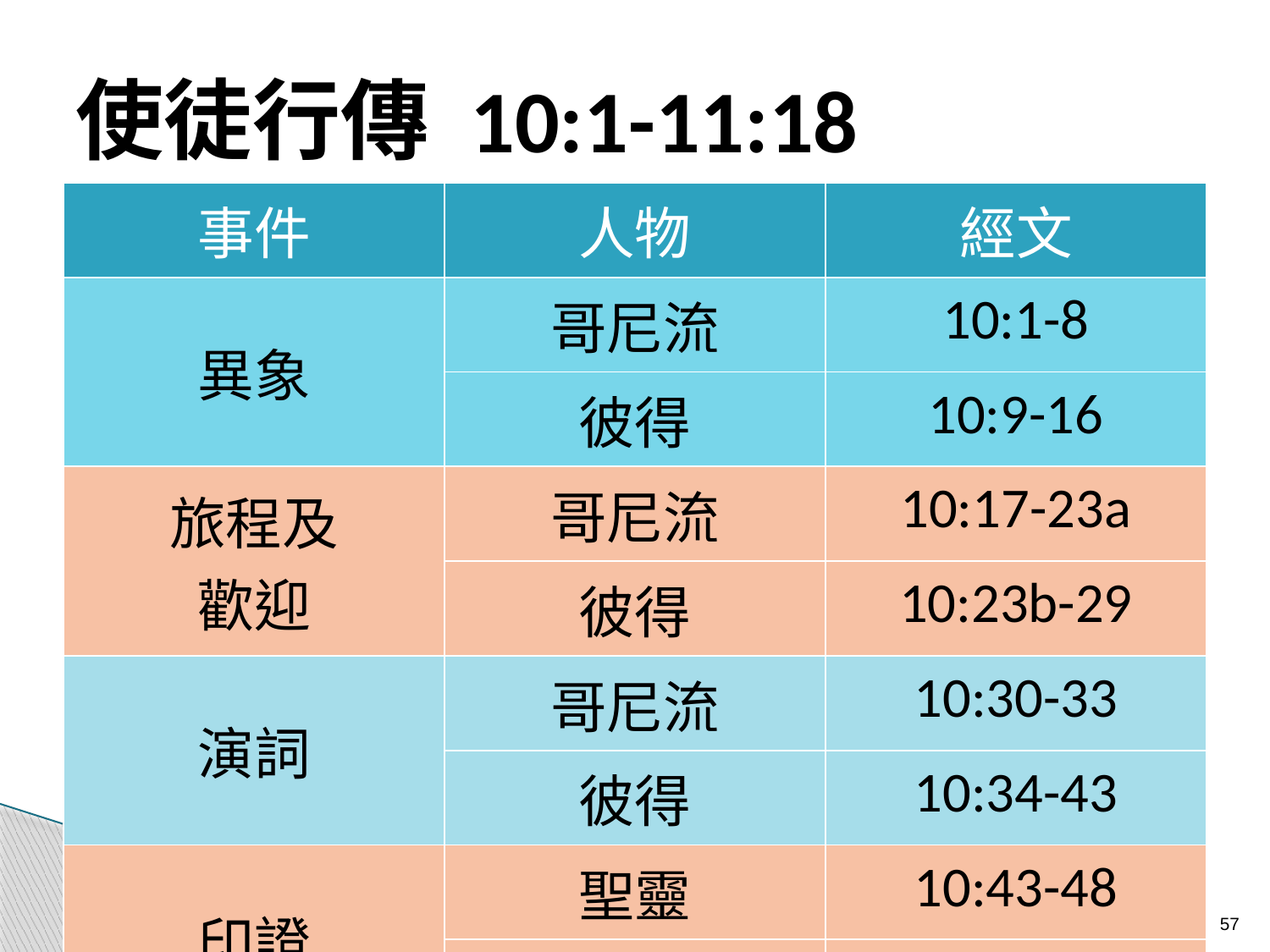

# 使徒行傳 10:1-11:18
| 事件 | 人物 | 經文 |
| --- | --- | --- |
| 異象 | 哥尼流 | 10:1-8 |
|  | 彼得 | 10:9-16 |
| 旅程及 歡迎 | 哥尼流 | 10:17-23a |
|  | 彼得 | 10:23b-29 |
| 演詞 | 哥尼流 | 10:30-33 |
|  | 彼得 | 10:34-43 |
| 印證 | 聖靈 | 10:43-48 |
|  | 群體 | 11:1-18 |
57